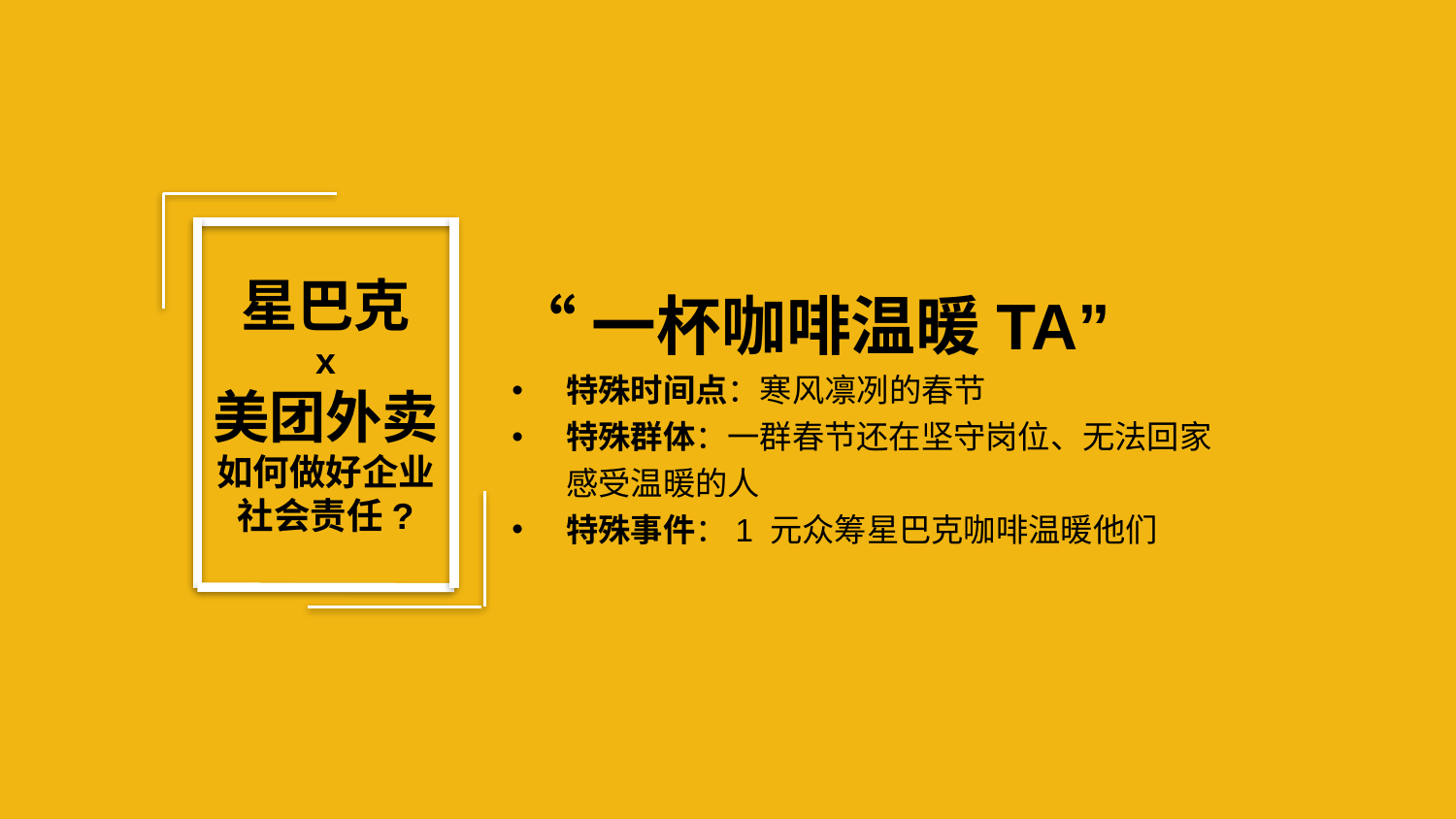

星巴克
x
美团外卖
如何做好企业社会责任?
“一杯咖啡温暖TA”
特殊时间点：寒风凛冽的春节
特殊群体：一群春节还在坚守岗位、无法回家感受温暖的人
特殊事件：1 元众筹星巴克咖啡温暖他们